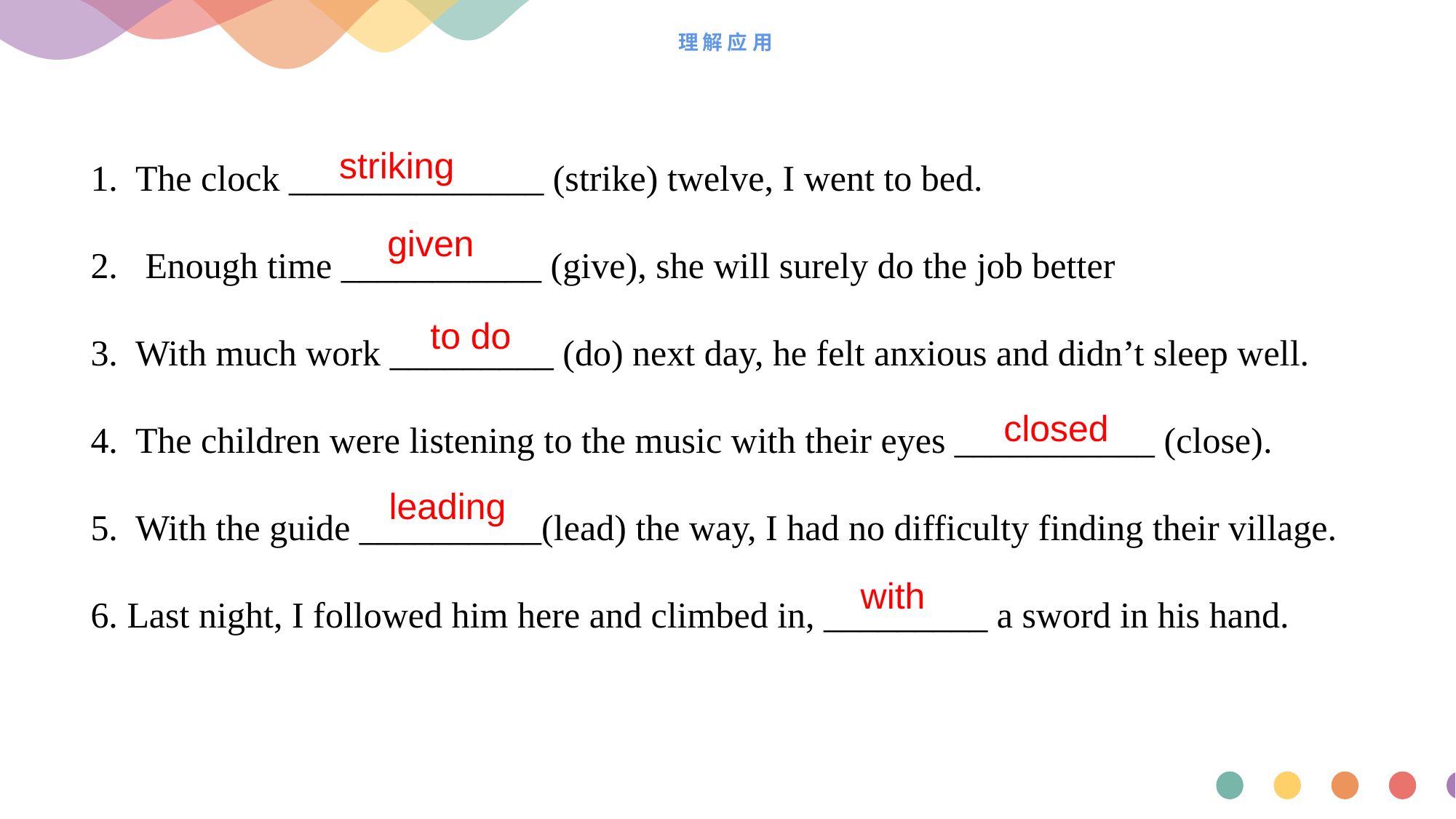

# 理解应用
1.  The clock ______________ (strike) twelve, I went to bed.
2.   Enough time ___________ (give), she will surely do the job better
3.  With much work _________ (do) next day, he felt anxious and didn’t sleep well.
4.  The children were listening to the music with their eyes ___________ (close).
5.  With the guide __________(lead) the way, I had no difficulty finding their village.
6. Last night, I followed him here and climbed in, _________ a sword in his hand.
 striking
  given
  to do
  closed
 leading
 with